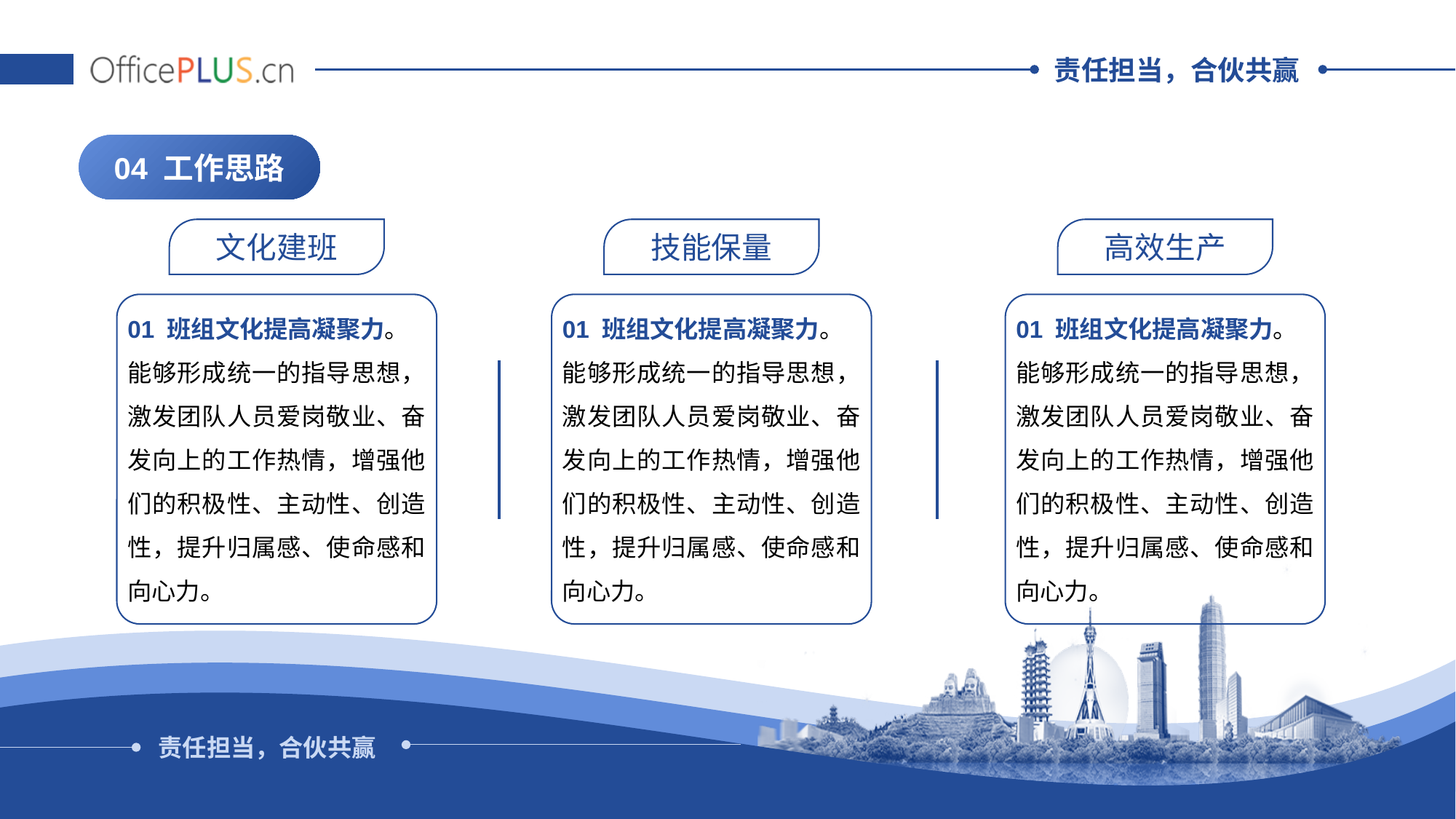

04 工作思路
文化建班
技能保量
高效生产
01 班组文化提高凝聚力。
能够形成统一的指导思想，激发团队人员爱岗敬业、奋发向上的工作热情，增强他们的积极性、主动性、创造性，提升归属感、使命感和向心力。

01 班组文化提高凝聚力。
能够形成统一的指导思想，激发团队人员爱岗敬业、奋发向上的工作热情，增强他们的积极性、主动性、创造性，提升归属感、使命感和向心力。

01 班组文化提高凝聚力。
能够形成统一的指导思想，激发团队人员爱岗敬业、奋发向上的工作热情，增强他们的积极性、主动性、创造性，提升归属感、使命感和向心力。